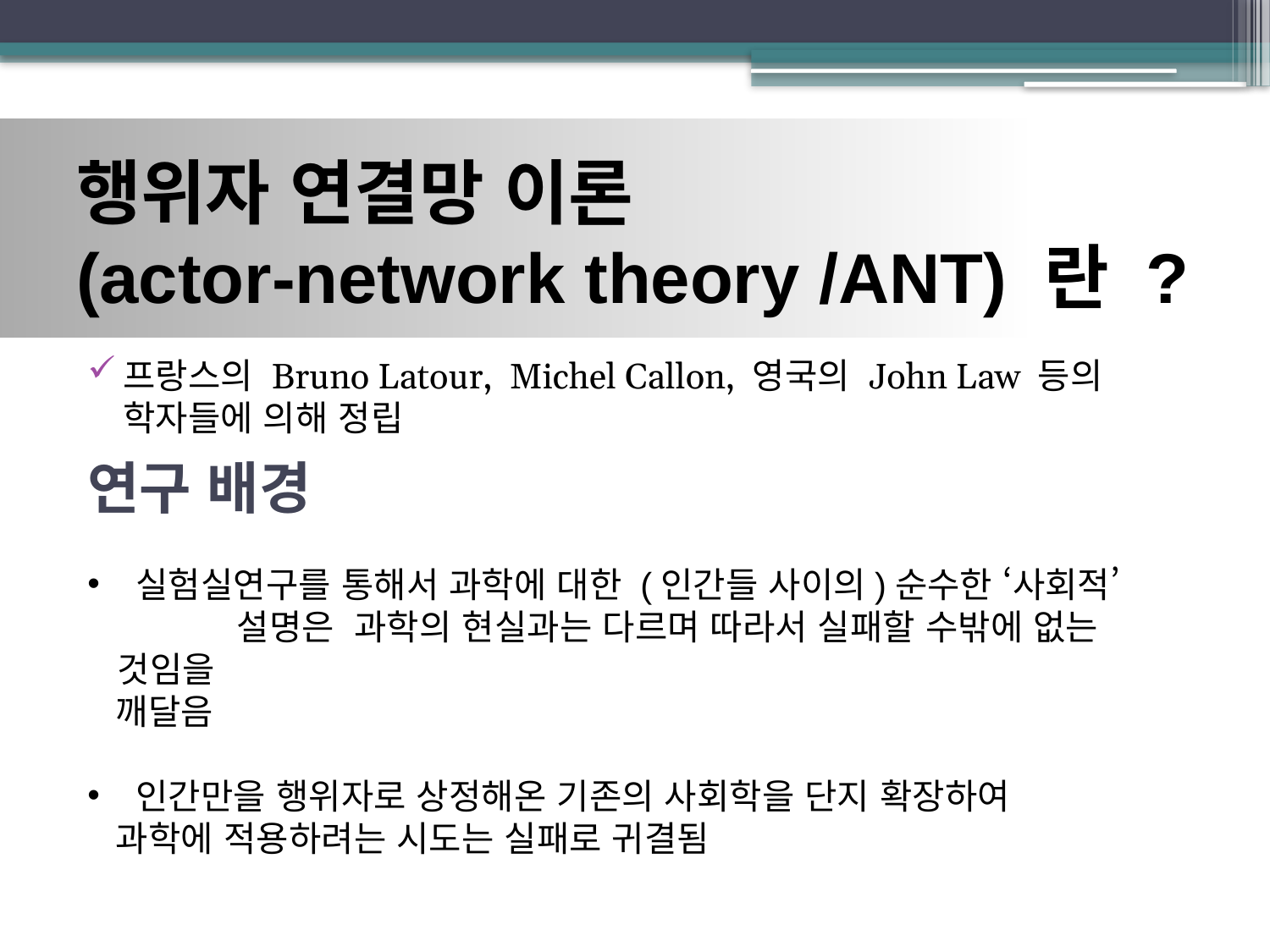

# 행위자 연결망 이론 (actor-network theory /ANT) 란 ?
프랑스의 Bruno Latour,  Michel Callon, 영국의 John Law 등의 학자들에 의해 정립
연구 배경

 실험실연구를 통해서 과학에 대한 (인간들 사이의)순수한 ‘사회적’                 설명은  과학의 현실과는 다르며 따라서 실패할 수밖에 없는 것임을
  깨달음

 인간만을 행위자로 상정해온 기존의 사회학을 단지 확장하여
  과학에 적용하려는 시도는 실패로 귀결됨